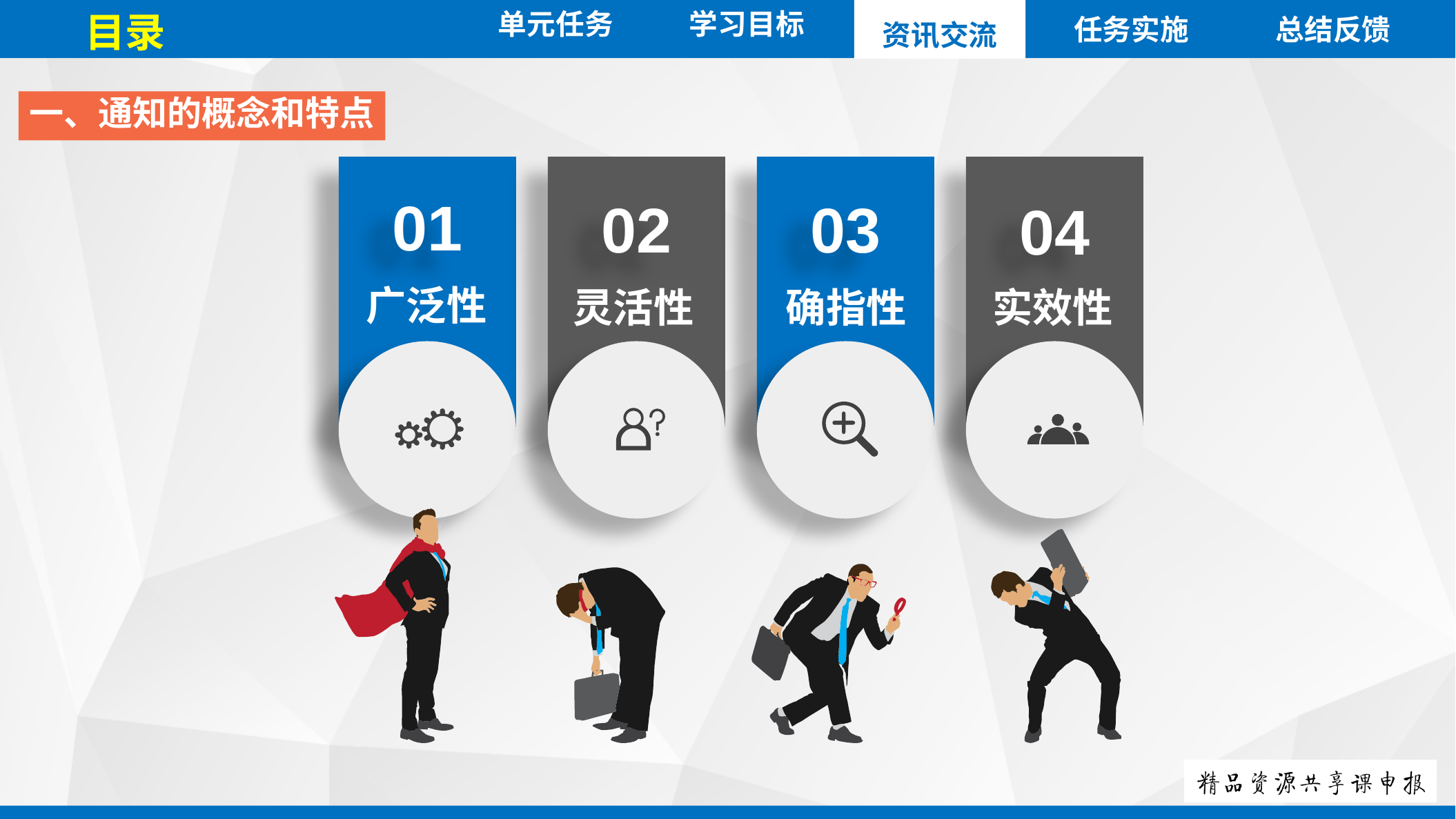

单元任务
目录
任务实施
总结反馈
资讯交流
学习目标
一、通知的概念和特点
01
02
03
04

广泛性
灵活性
确指性
实效性